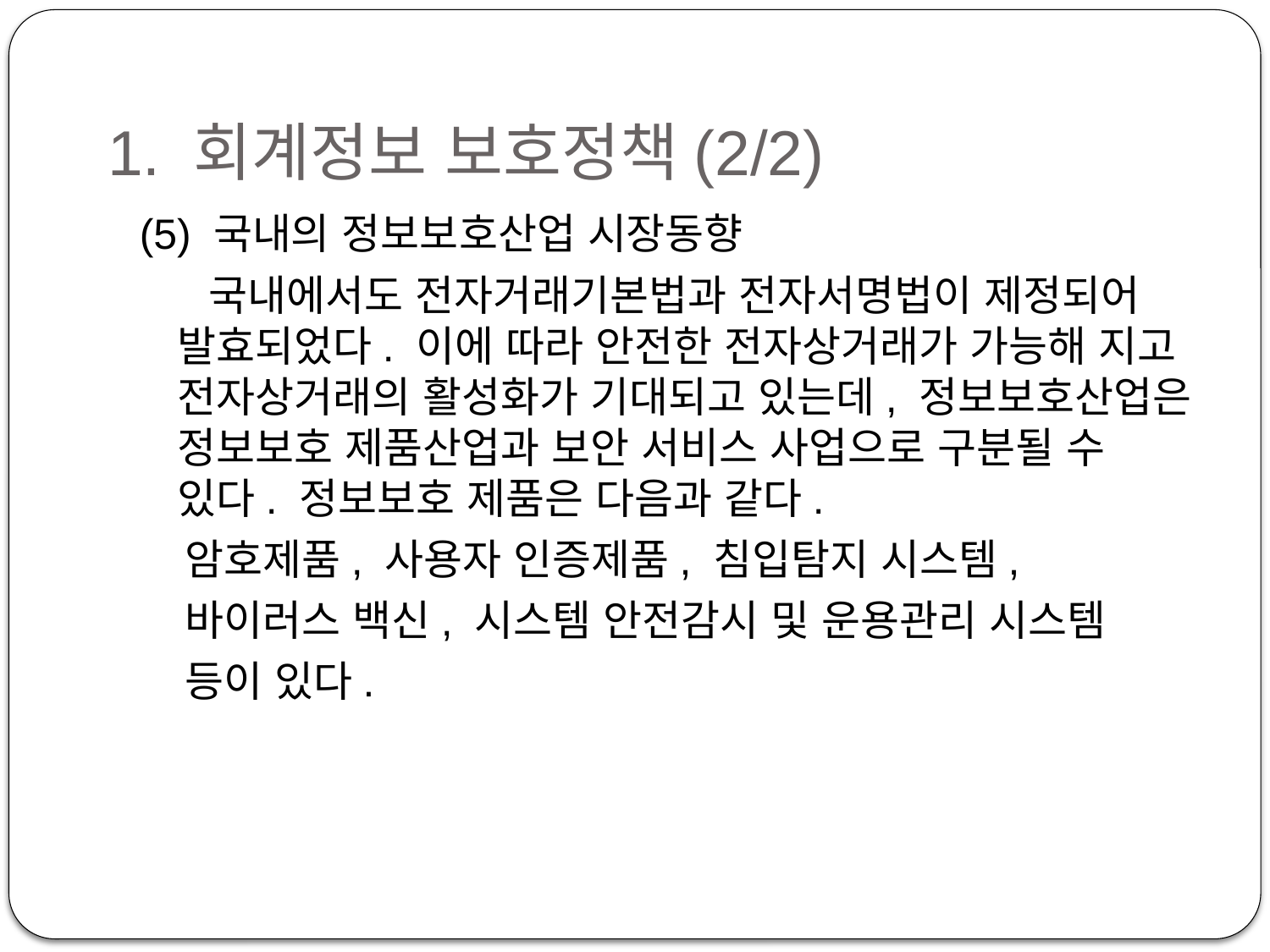

# 1. 회계정보 보호정책(2/2)
(5) 국내의 정보보호산업 시장동향
     국내에서도 전자거래기본법과 전자서명법이 제정되어 발효되었다. 이에 따라 안전한 전자상거래가 가능해 지고 전자상거래의 활성화가 기대되고 있는데, 정보보호산업은 정보보호 제품산업과 보안 서비스 사업으로 구분될 수 있다. 정보보호 제품은 다음과 같다.
   암호제품, 사용자 인증제품, 침입탐지 시스템,
   바이러스 백신, 시스템 안전감시 및 운용관리 시스템
   등이 있다.